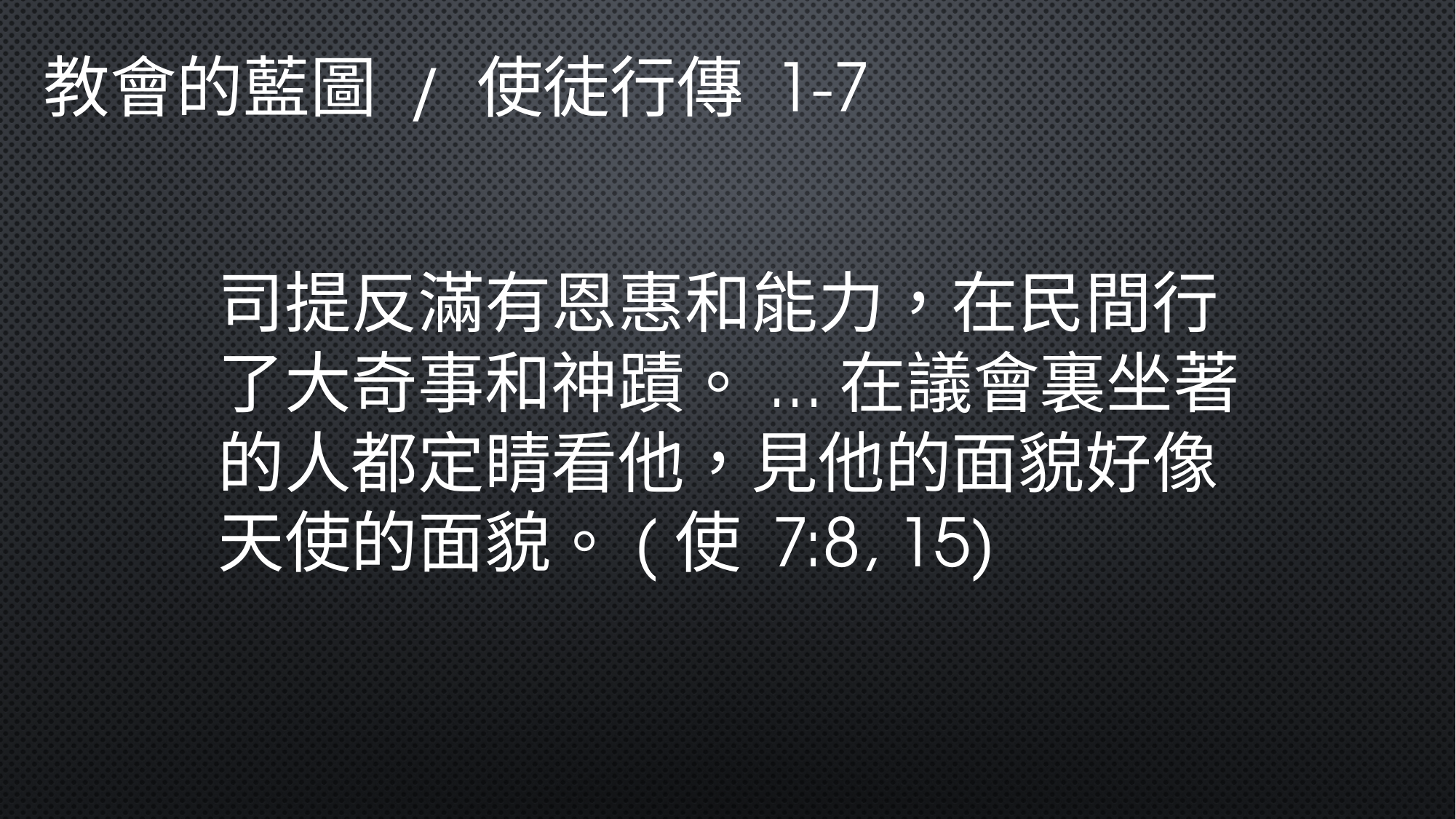

教會的藍圖 / 使徒行傳 1-7
司提反滿有恩惠和能力，在民間行了大奇事和神蹟。...在議會裏坐著的人都定睛看他，見他的面貌好像天使的面貌。(使 7:8, 15)